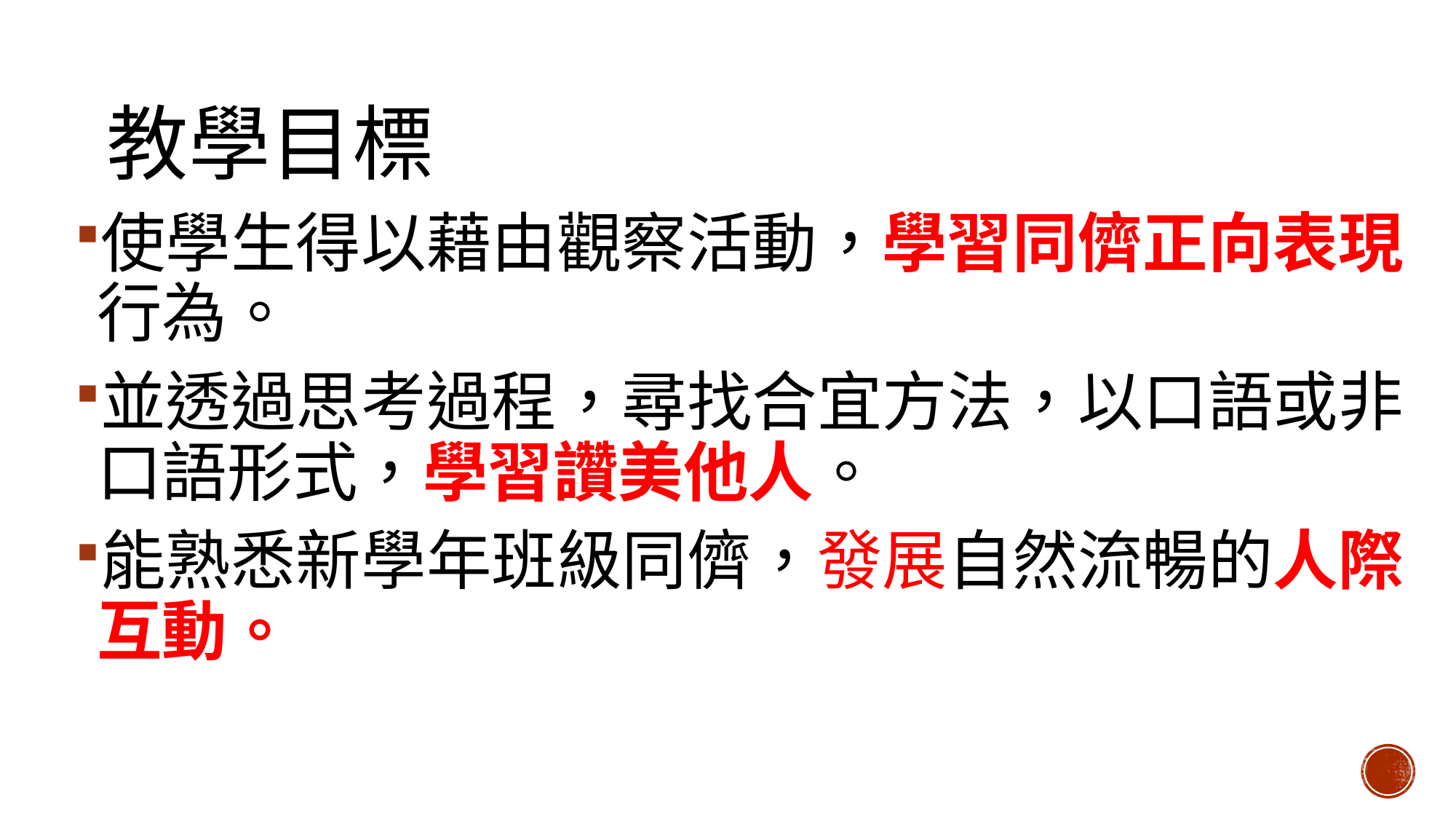

# 教學目標
使學生得以藉由觀察活動，學習同儕正向表現行為。
並透過思考過程，尋找合宜方法，以口語或非口語形式，學習讚美他人。
能熟悉新學年班級同儕，發展自然流暢的人際互動。